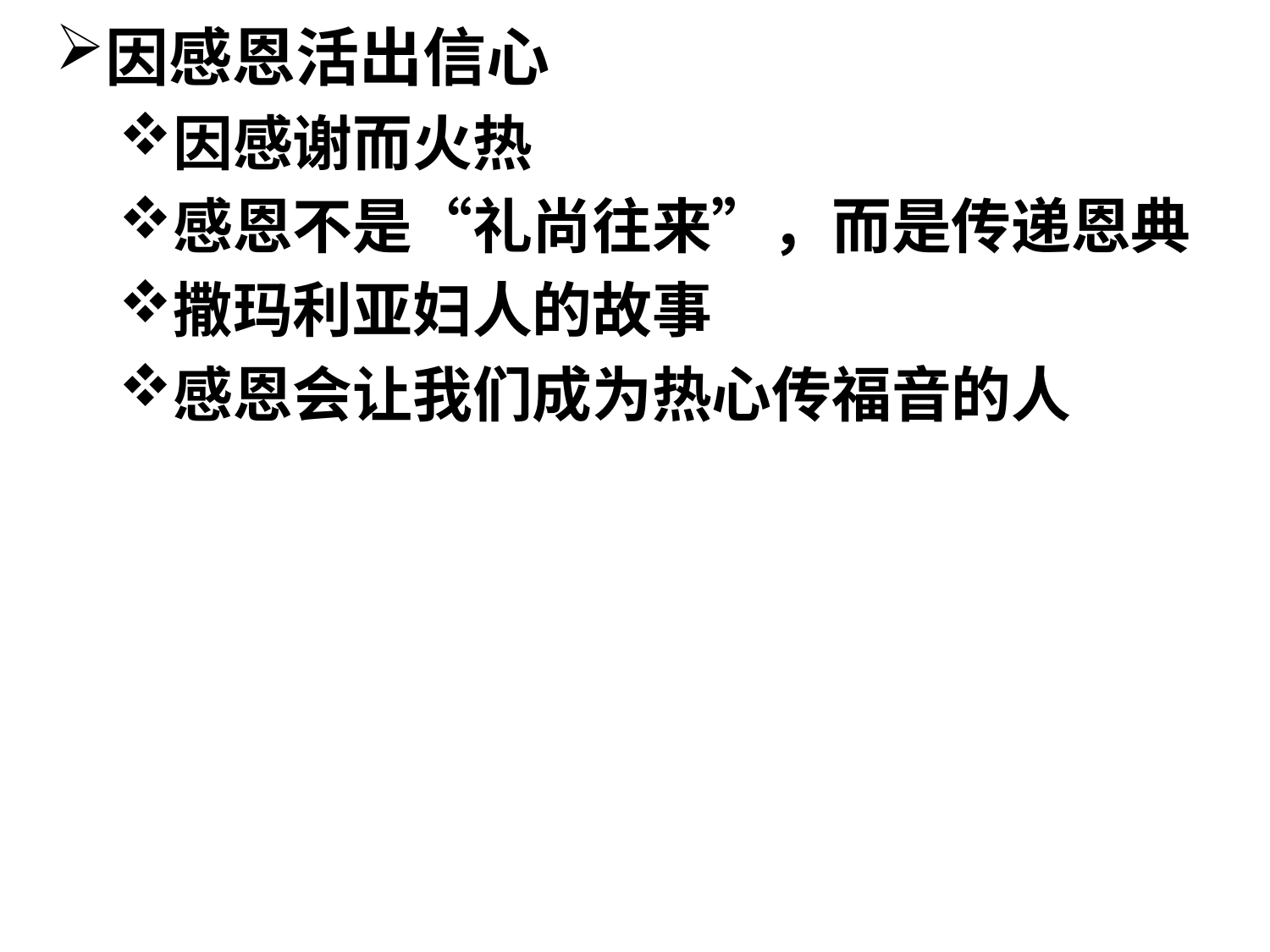

因感恩活出信心
因感谢而火热
感恩不是“礼尚往来”，而是传递恩典
撒玛利亚妇人的故事
感恩会让我们成为热心传福音的人